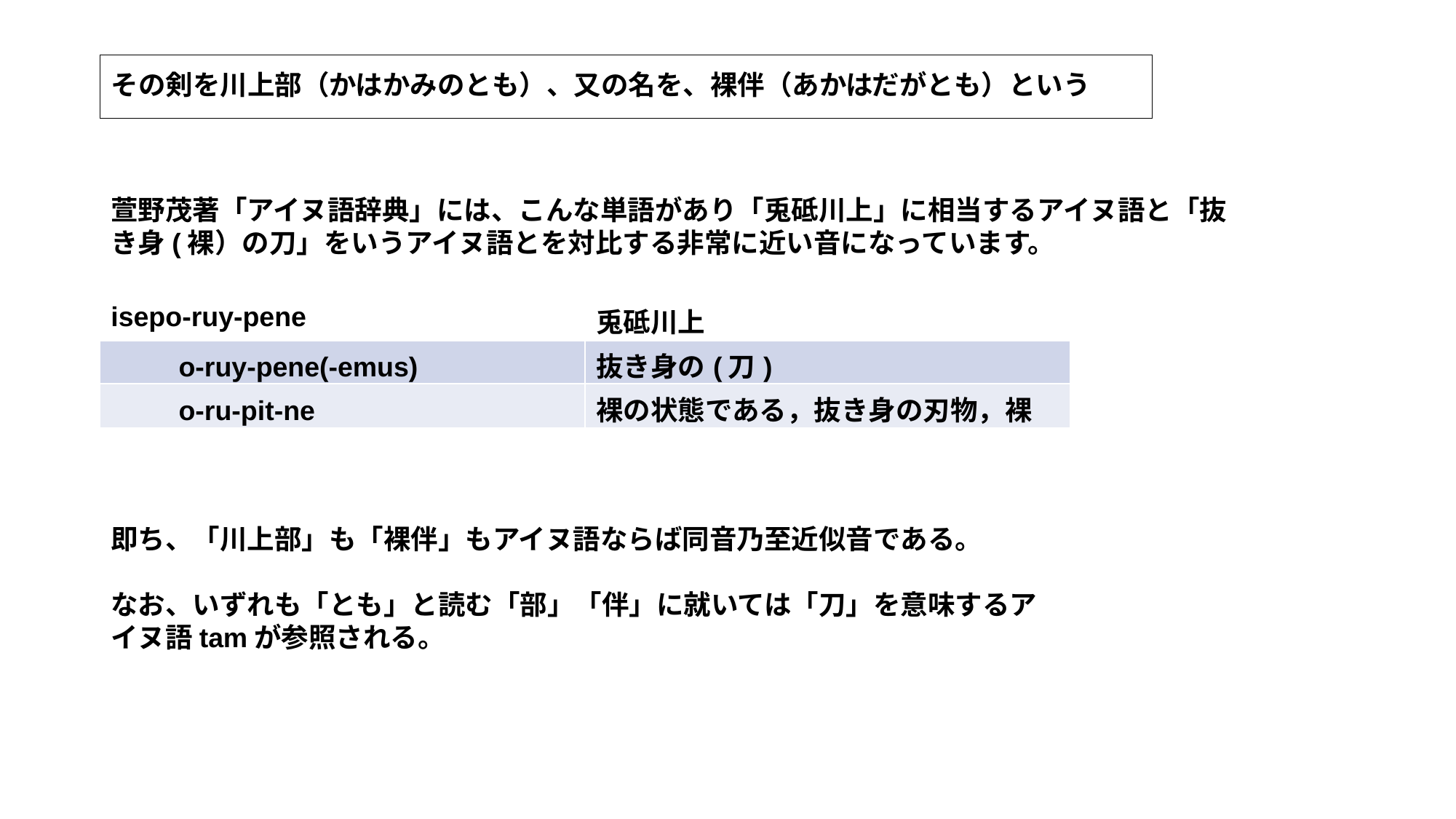

# その剣を川上部（かはかみのとも）、又の名を、裸伴（あかはだがとも）という
萱野茂著「アイヌ語辞典」には、こんな単語があり「兎砥川上」に相当するアイヌ語と「抜き身(裸）の刀」をいうアイヌ語とを対比する非常に近い音になっています。
| isepo-ruy-pene | 兎砥川上 |
| --- | --- |
| o-ruy-pene(-emus) | 抜き身の(刀) |
| o-ru-pit-ne | 裸の状態である，抜き身の刃物，裸 |
即ち、「川上部」も「裸伴」もアイヌ語ならば同音乃至近似音である。

なお、いずれも「とも」と読む「部」「伴」に就いては「刀」を意味するアイヌ語tamが参照される。